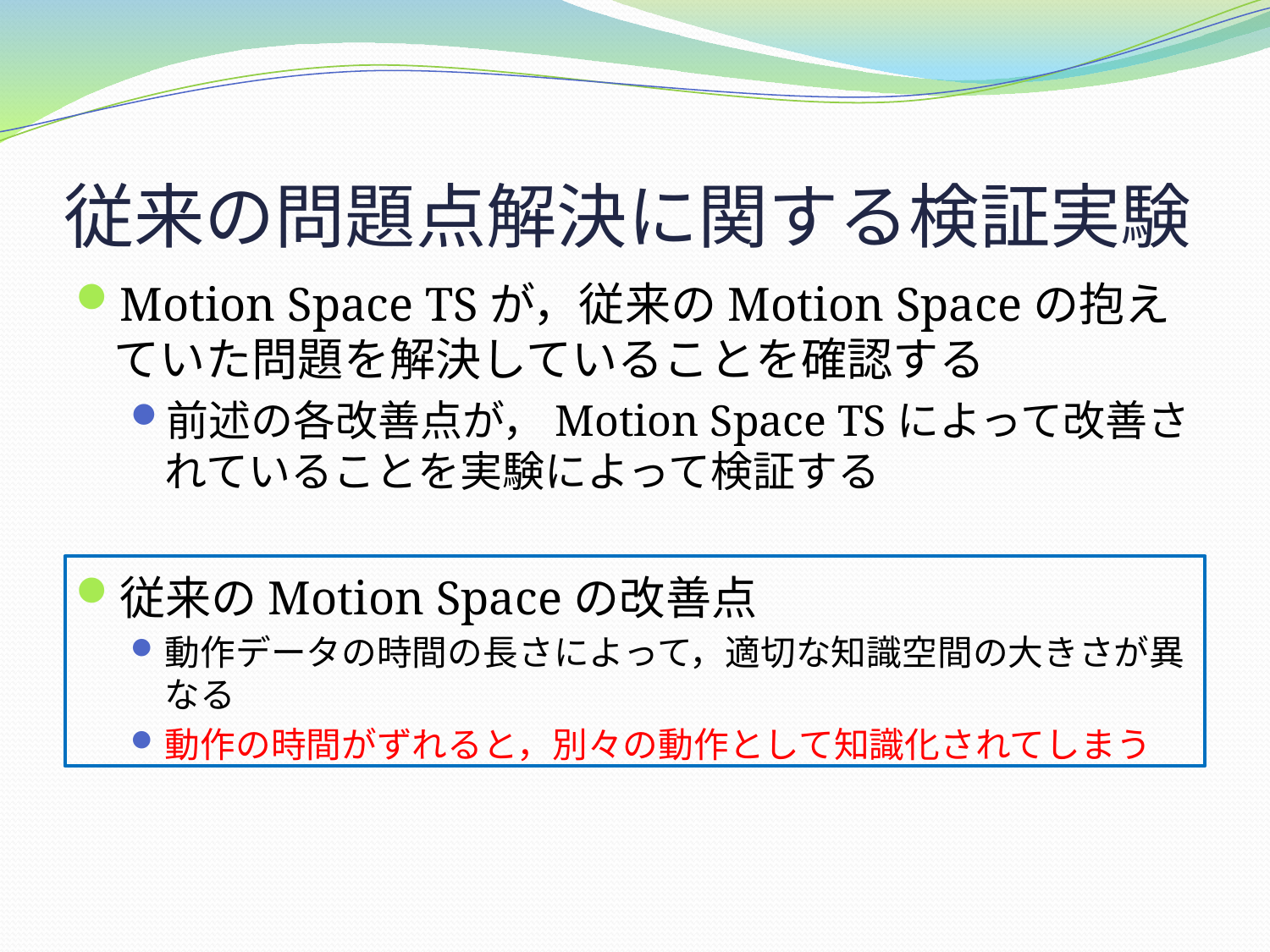

# 従来の問題点解決に関する検証実験
Motion Space TSが，従来のMotion Spaceの抱えていた問題を解決していることを確認する
前述の各改善点が，Motion Space TSによって改善されていることを実験によって検証する

従来のMotion Spaceの改善点
動作データの時間の長さによって，適切な知識空間の大きさが異なる
動作の時間がずれると，別々の動作として知識化されてしまう